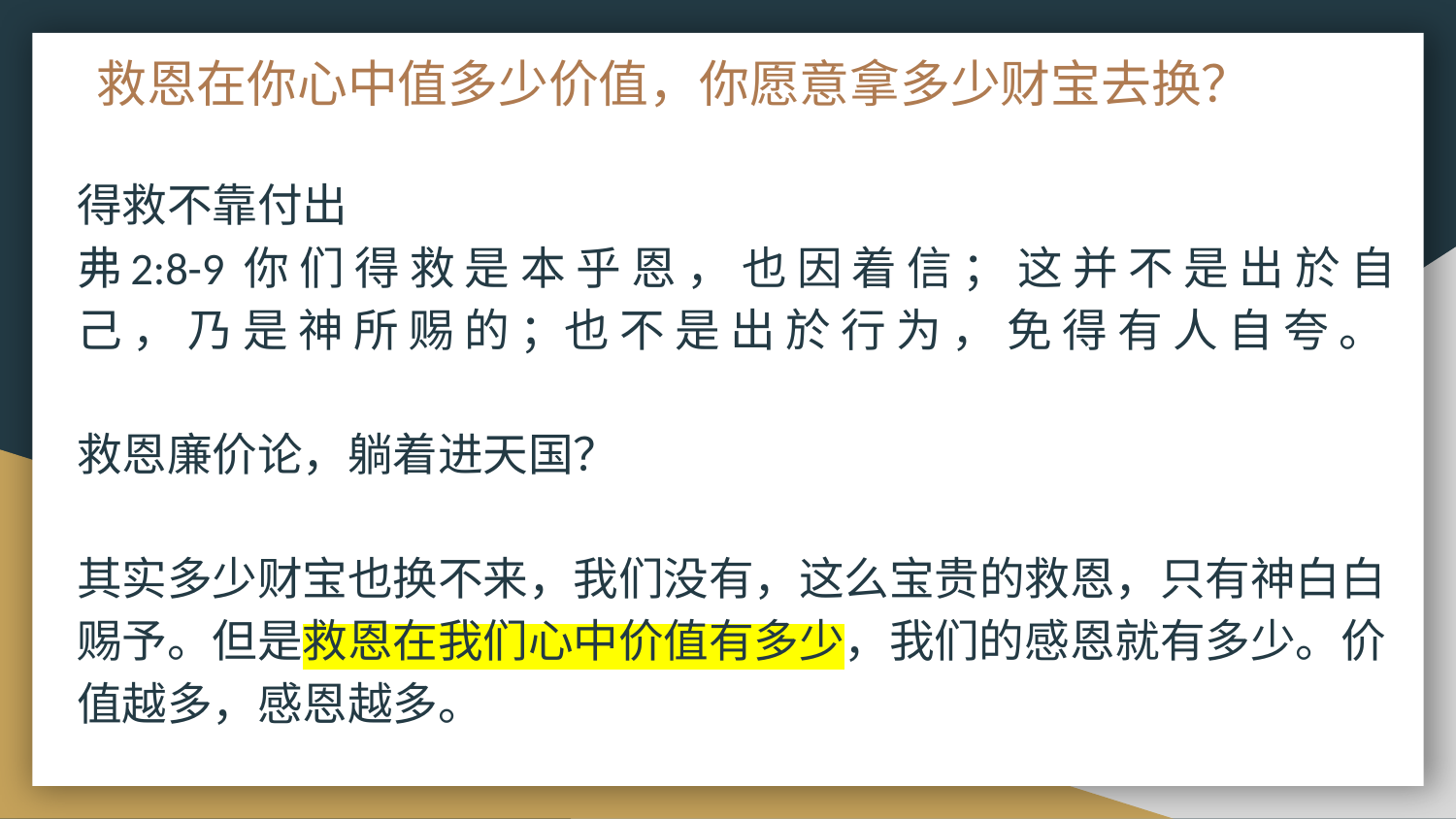

# 救恩在你心中值多少价值，你愿意拿多少财宝去换？
得救不靠付出
弗2:8-9 你 们 得 救 是 本 乎 恩 ， 也 因 着 信 ； 这 并 不 是 出 於 自 己 ， 乃 是 神 所 赐 的 ；也 不 是 出 於 行 为 ， 免 得 有 人 自 夸 。

救恩廉价论，躺着进天国？

其实多少财宝也换不来，我们没有，这么宝贵的救恩，只有神白白赐予。但是救恩在我们心中价值有多少，我们的感恩就有多少。价值越多，感恩越多。